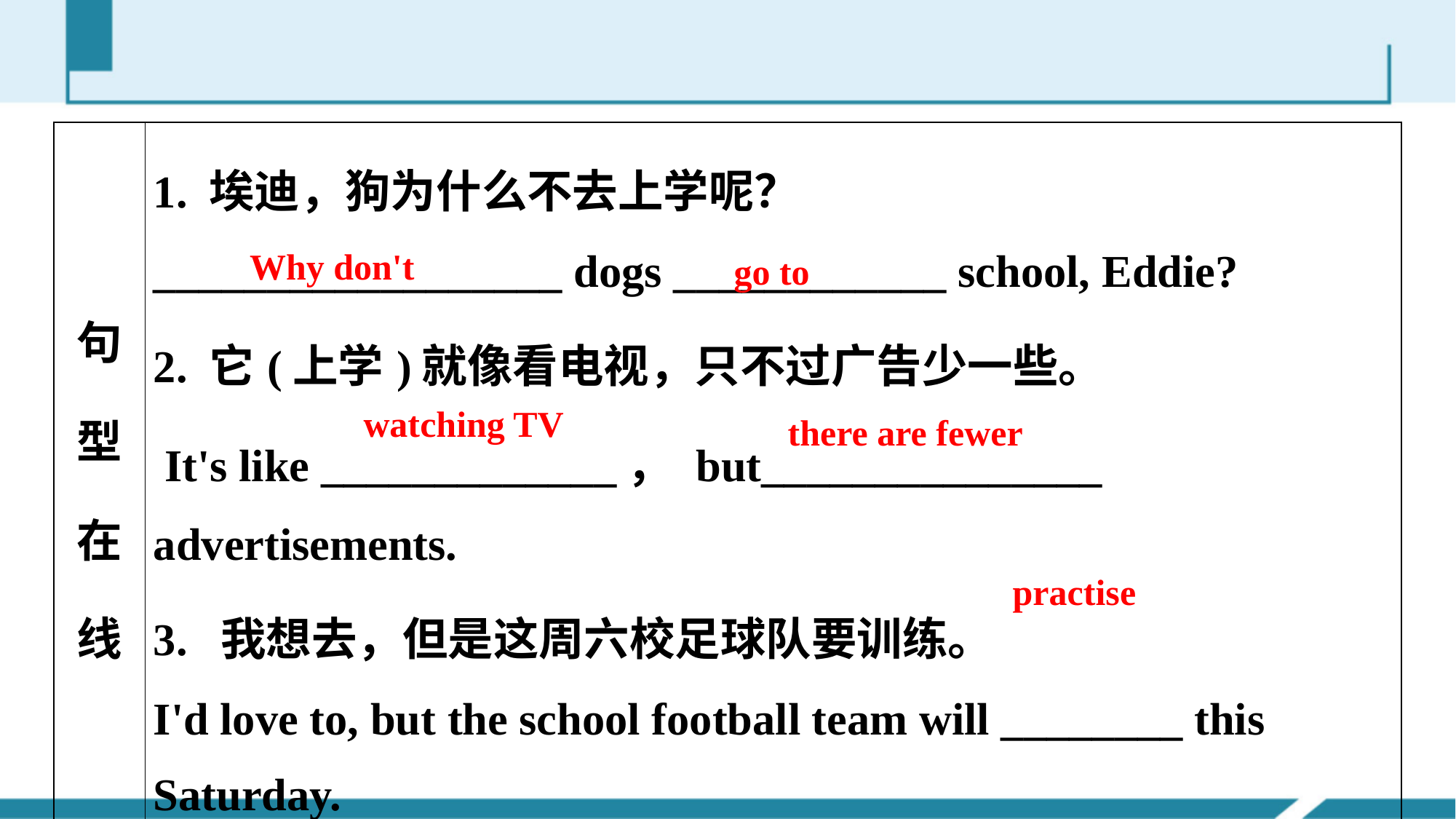

| 句型在线 | 1. 埃迪，狗为什么不去上学呢？ \_\_\_\_\_\_\_\_\_\_\_\_\_\_\_\_\_\_ dogs \_\_\_\_\_\_\_\_\_\_\_\_ school, Eddie? 2. 它(上学)就像看电视，只不过广告少一些。 It's like \_\_\_\_\_\_\_\_\_\_\_\_\_， but\_\_\_\_\_\_\_\_\_\_\_\_\_\_\_ advertisements. 3. 我想去，但是这周六校足球队要训练。 I'd love to, but the school football team will \_\_\_\_\_\_\_\_ this Saturday. |
| --- | --- |
Why don't
go to
watching TV
there are fewer
practise